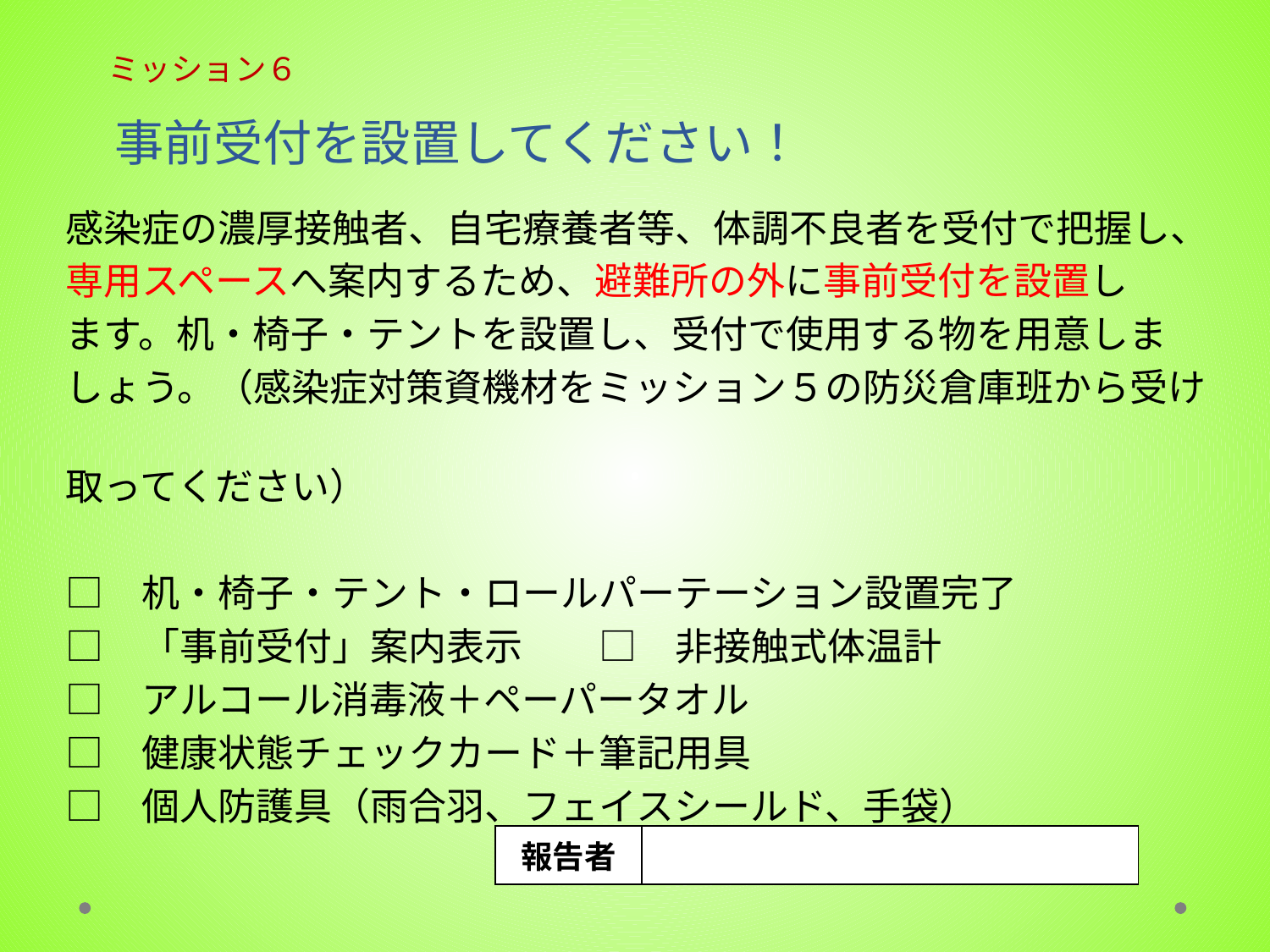

# ミッション６ 事前受付を設置してください！
　感染症の濃厚接触者、自宅療養者等、体調不良者を受付で把握し、
　専用スペースへ案内するため、避難所の外に事前受付を設置し
　ます。机・椅子・テントを設置し、受付で使用する物を用意しま
　しょう。（感染症対策資機材をミッション５の防災倉庫班から受け
　取ってください）

　□　机・椅子・テント・ロールパーテーション設置完了
　□　「事前受付」案内表示　　□　非接触式体温計
　□　アルコール消毒液＋ペーパータオル
　□　健康状態チェックカード＋筆記用具
　□　個人防護具（雨合羽、フェイスシールド、手袋）

| 報告者 |  |
| --- | --- |